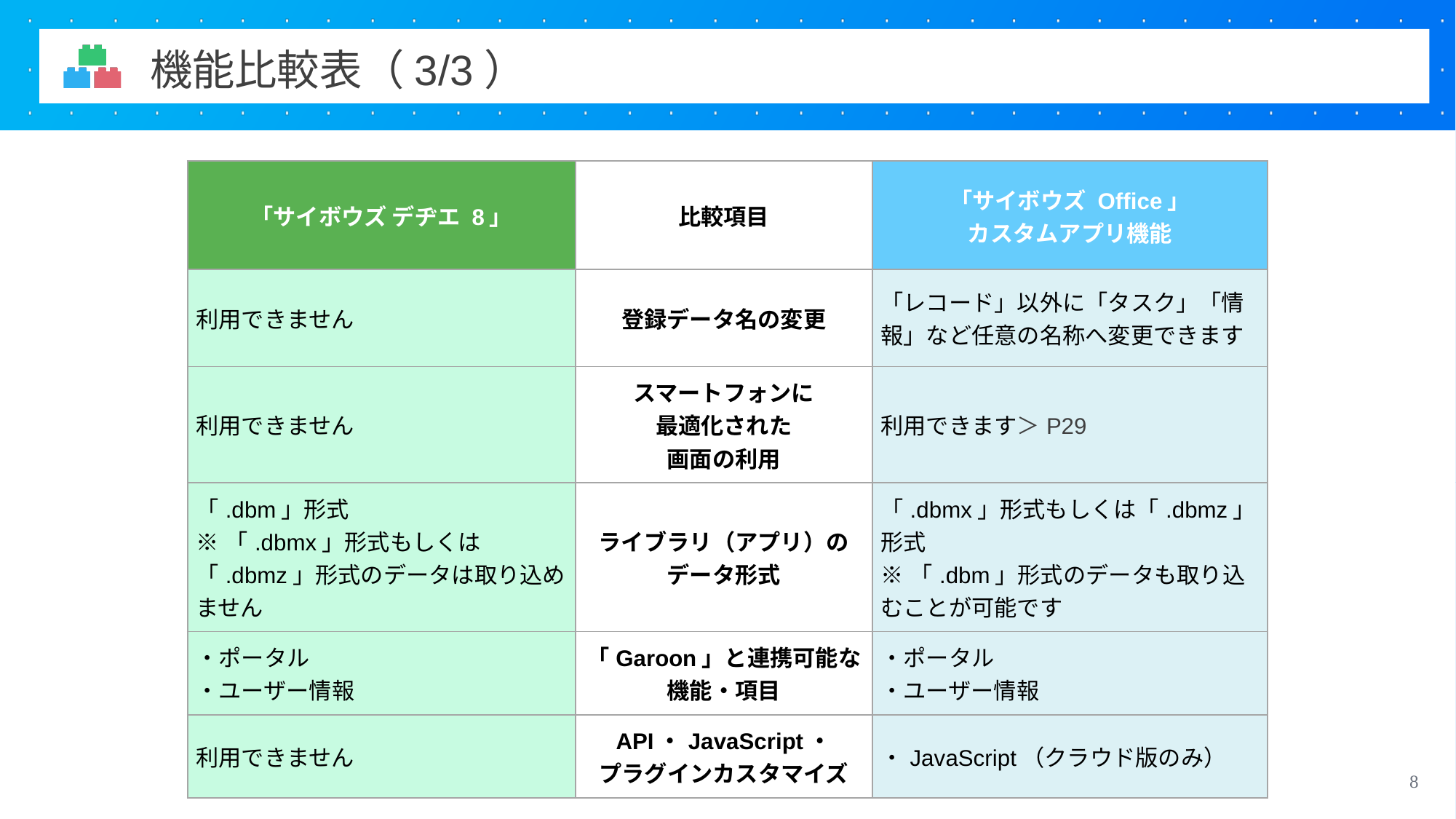

機能比較表（3/3）
| 「サイボウズ デヂエ 8」 | 比較項目 | 「サイボウズ Office」 カスタムアプリ機能 |
| --- | --- | --- |
| 利用できません | 登録データ名の変更 | 「レコード」以外に「タスク」「情報」など任意の名称へ変更できます |
| 利用できません | スマートフォンに 最適化された 画面の利用 | 利用できます＞P29 |
| 「.dbm」形式 ※「.dbmx」形式もしくは「.dbmz」形式のデータは取り込めません | ライブラリ（アプリ）の データ形式 | 「.dbmx」形式もしくは「.dbmz」形式 ※「.dbm」形式のデータも取り込むことが可能です |
| ・ポータル ・ユーザー情報 | 「Garoon」と連携可能な 機能・項目 | ・ポータル ・ユーザー情報 |
| 利用できません | API・JavaScript・ プラグインカスタマイズ | ・JavaScript（クラウド版のみ） |
8